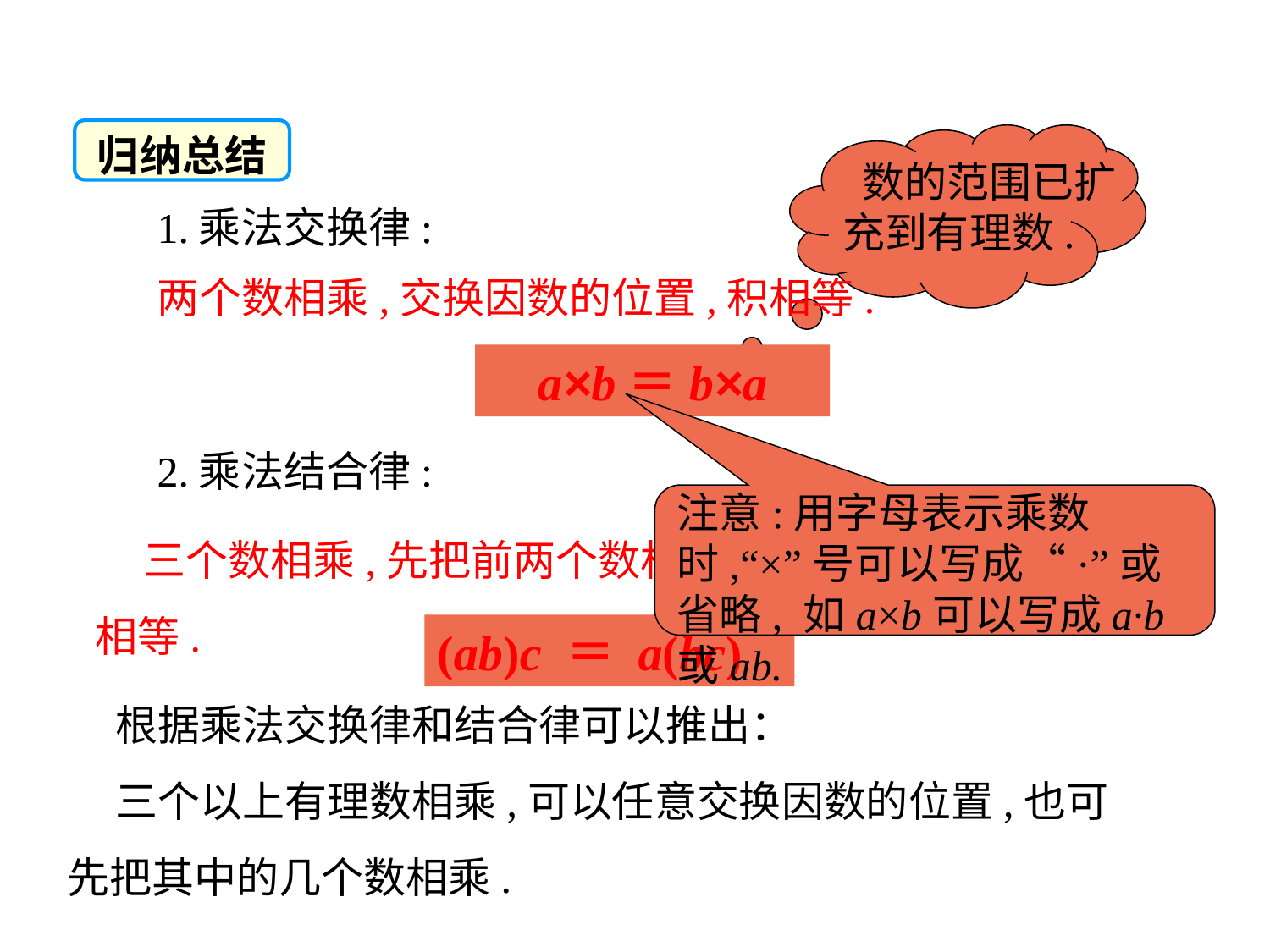

归纳总结

 数的范围已扩充到有理数.
1.乘法交换律:
两个数相乘,交换因数的位置,积相等.
a×b＝b×a
2.乘法结合律:
注意:用字母表示乘数时,“×”号可以写成“·”或省略, 如a×b可以写成a·b或ab.

    三个数相乘,先把前两个数相乘,或先把后两个数相乘,积相等.
(ab)c ＝ a(bc)
    根据乘法交换律和结合律可以推出：
    三个以上有理数相乘,可以任意交换因数的位置,也可先把其中的几个数相乘.